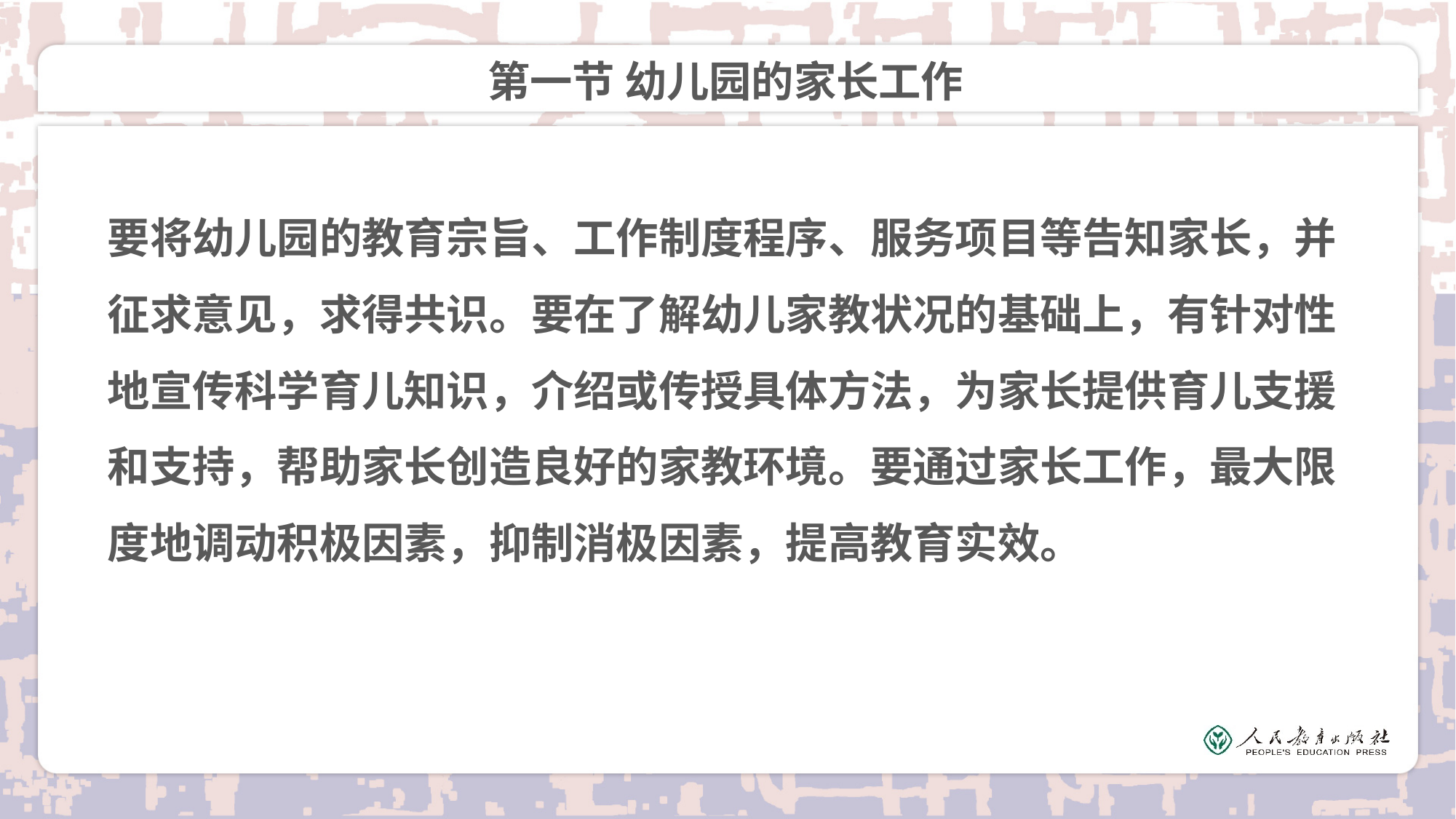

# 第一节 幼儿园的家长工作
要将幼儿园的教育宗旨、工作制度程序、服务项目等告知家长，并征求意见，求得共识。要在了解幼儿家教状况的基础上，有针对性地宣传科学育儿知识，介绍或传授具体方法，为家长提供育儿支援和支持，帮助家长创造良好的家教环境。要通过家长工作，最大限度地调动积极因素，抑制消极因素，提高教育实效。